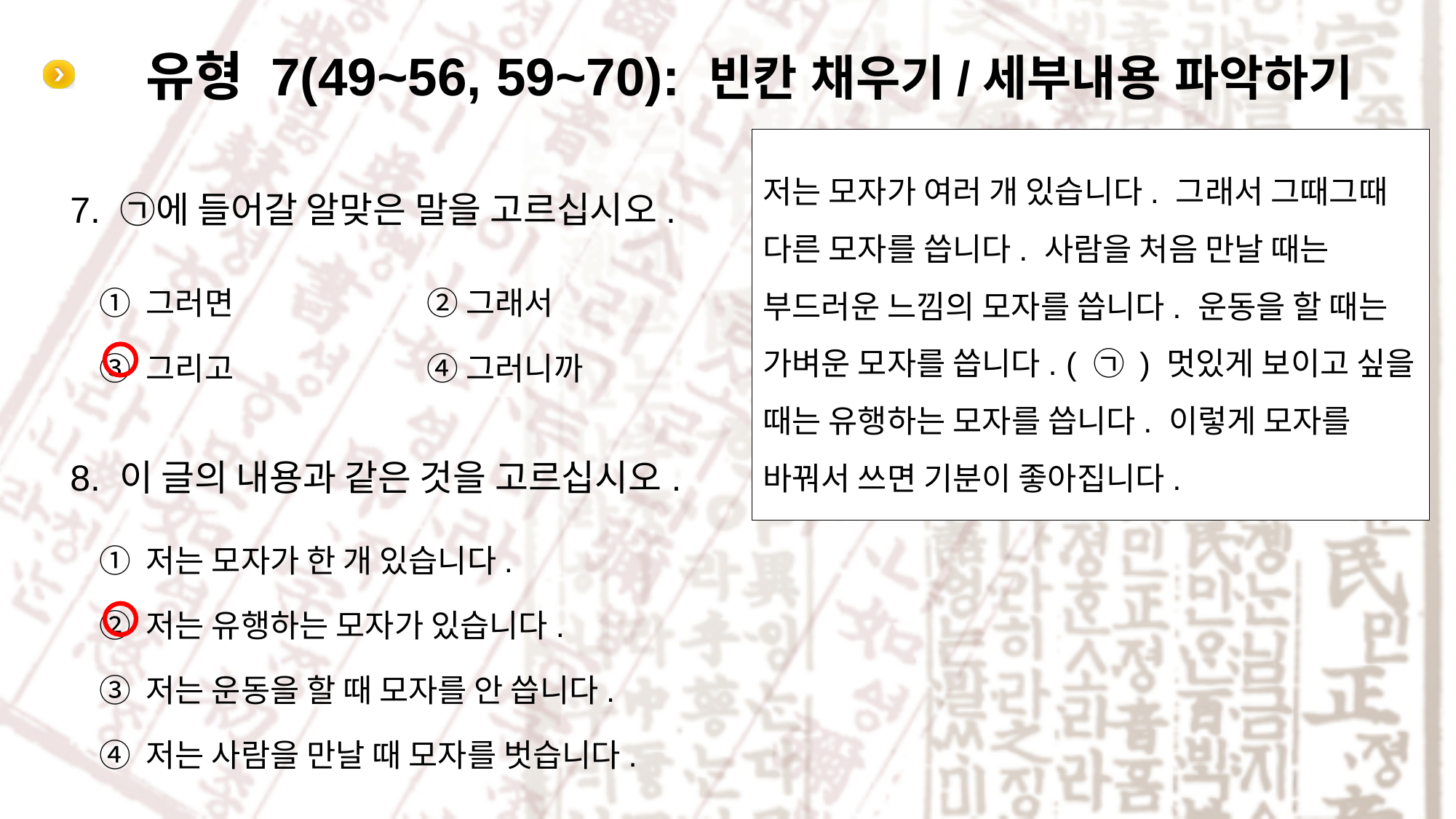

# 유형 7(49~56, 59~70): 빈칸 채우기/세부내용 파악하기
저는 모자가 여러 개 있습니다. 그래서 그때그때 다른 모자를 씁니다. 사람을 처음 만날 때는 부드러운 느낌의 모자를 씁니다. 운동을 할 때는 가벼운 모자를 씁니다. ( ㉠ ) 멋있게 보이고 싶을 때는 유행하는 모자를 씁니다. 이렇게 모자를 바꿔서 쓰면 기분이 좋아집니다.
7. ㉠에 들어갈 알맞은 말을 고르십시오.
① 그러면 		② 그래서
③ 그리고 		④ 그러니까

8. 이 글의 내용과 같은 것을 고르십시오.
① 저는 모자가 한 개 있습니다.
② 저는 유행하는 모자가 있습니다.
③ 저는 운동을 할 때 모자를 안 씁니다.
④ 저는 사람을 만날 때 모자를 벗습니다.